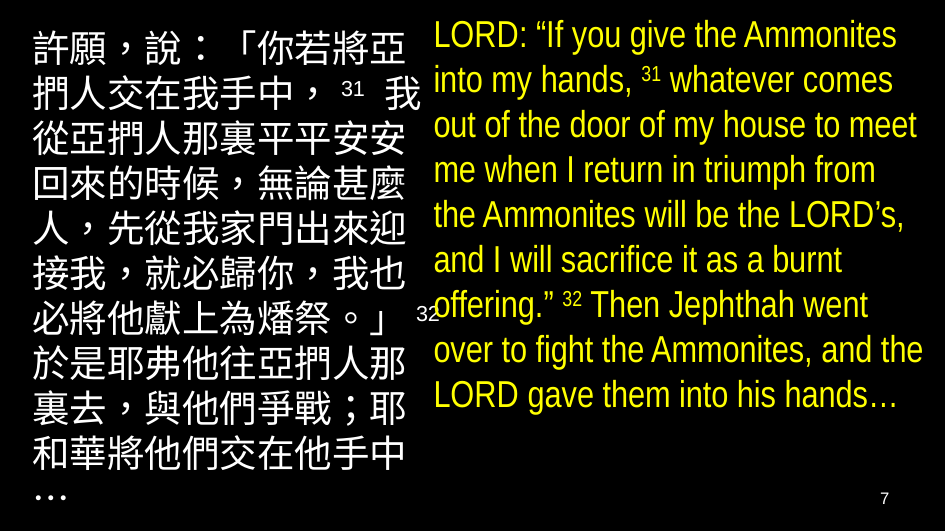

Lord: “If you give the Ammonites into my hands, 31 whatever comes out of the door of my house to meet me when I return in triumph from the Ammonites will be the Lord’s, and I will sacrifice it as a burnt offering.” 32 Then Jephthah went over to fight the Ammonites, and the Lord gave them into his hands…
許願，說：「你若將亞捫人交在我手中，31 我從亞捫人那裏平平安安回來的時候，無論甚麼人，先從我家門出來迎接我，就必歸你，我也必將他獻上為燔祭。」32 於是耶弗他往亞捫人那裏去，與他們爭戰；耶和華將他們交在他手中…
7